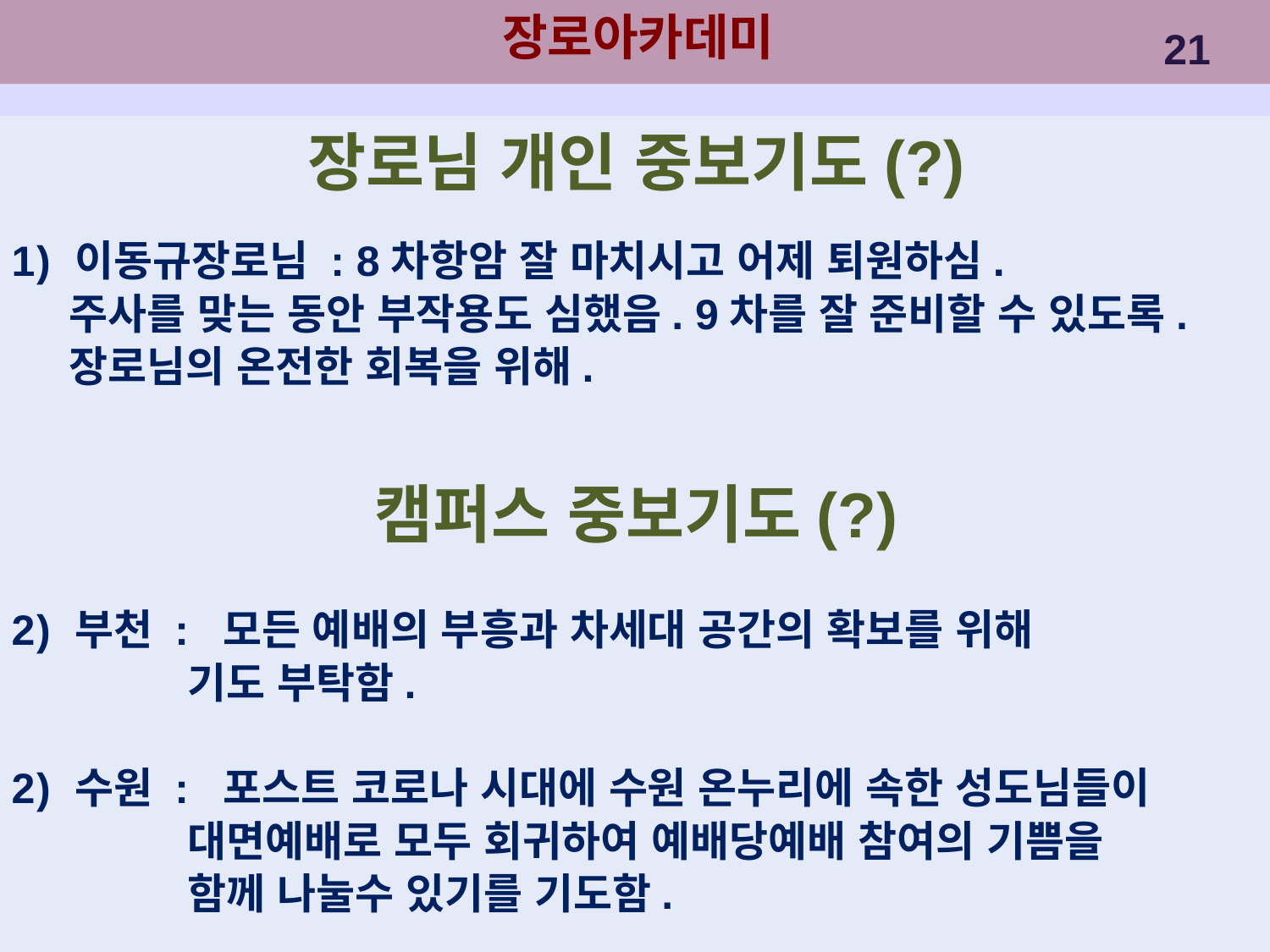

장로님 개인 중보기도(?)

이동규장로님 : 8차항암 잘 마치시고 어제 퇴원하심.
    주사를 맞는 동안 부작용도 심했음. 9차를 잘 준비할 수 있도록.
    장로님의 온전한 회복을 위해.

캠퍼스 중보기도(?)

부천 :  모든 예배의 부흥과 차세대 공간의 확보를 위해
              기도 부탁함.

수원 :  포스트 코로나 시대에 수원 온누리에 속한 성도님들이
              대면예배로 모두 회귀하여 예배당예배 참여의 기쁨을
              함께 나눌수 있기를 기도함.

대전 :  대전캠퍼스의 예배의 부흥과 새로운 20년을 비젼을
              품는 교회신축을 위해